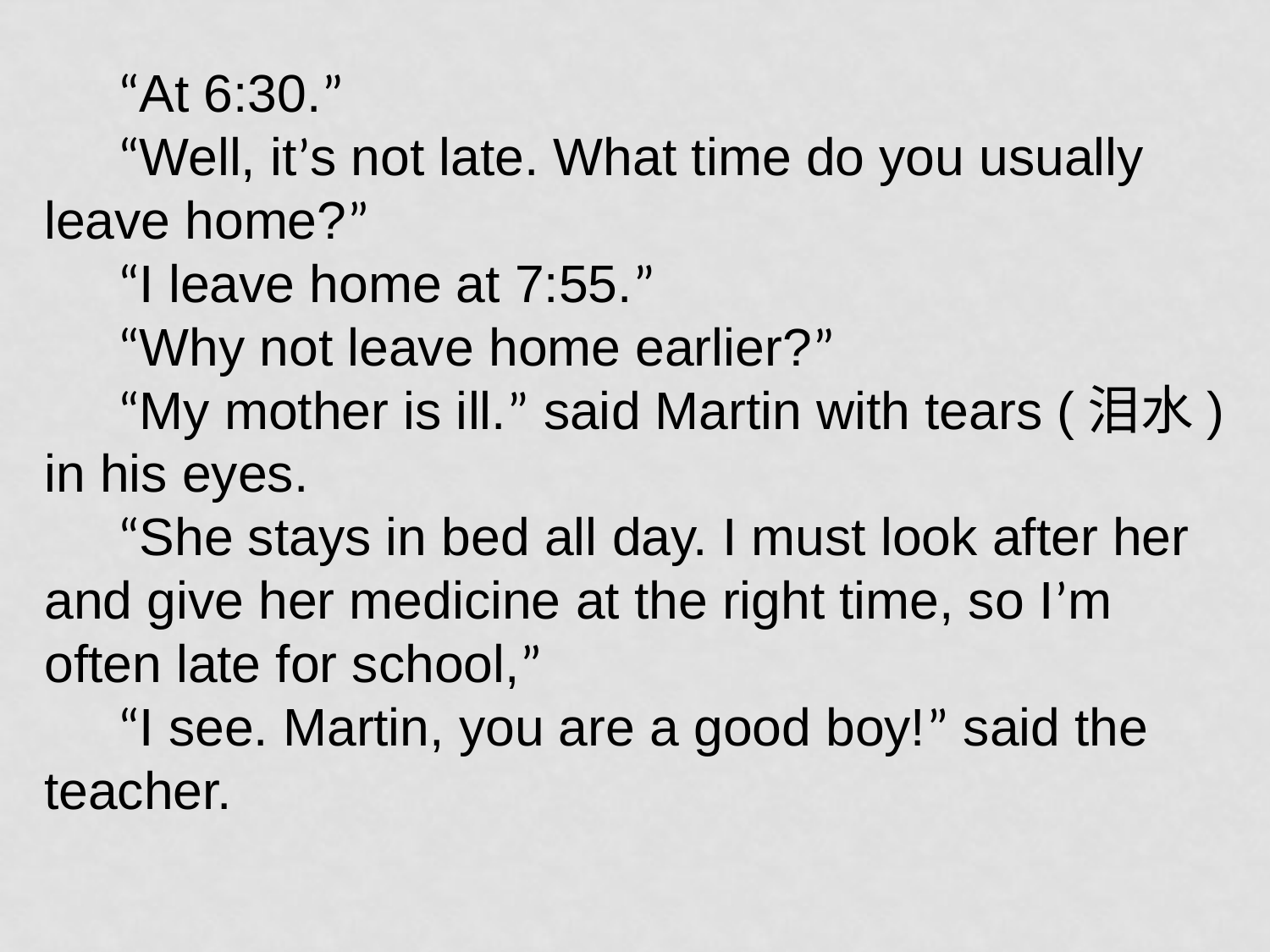

“At 6:30.”
     “Well, it’s not late. What time do you usually leave home?”
     “I leave home at 7:55.”
     “Why not leave home earlier?”
     “My mother is ill.” said Martin with tears (泪水) in his eyes.
     “She stays in bed all day. I must look after her and give her medicine at the right time, so I’m often late for school,”
     “I see. Martin, you are a good boy!” said the teacher.